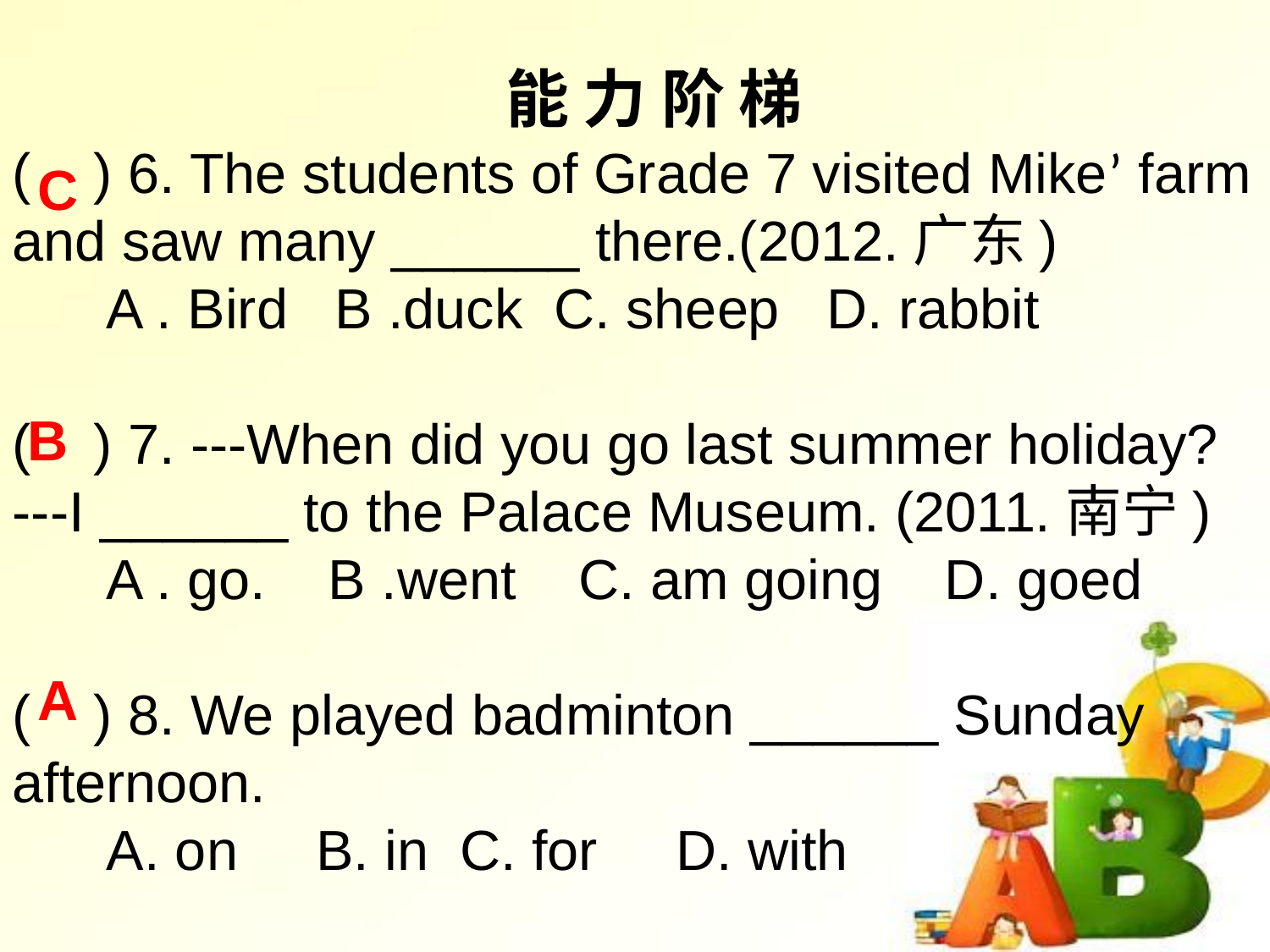

能 力 阶 梯
(    ) 6. The students of Grade 7 visited Mike’ farm and saw many ______ there.(2012.广东)
      A . Bird   B .duck  C. sheep   D. rabbit

(    ) 7. ---When did you go last summer holiday?   ---I ______ to the Palace Museum. (2011.南宁)
      A . go.    B .went    C. am going    D. goed

(    ) 8. We played badminton ______ Sunday afternoon.
      A. on     B. in  C. for     D. with
C
B
A